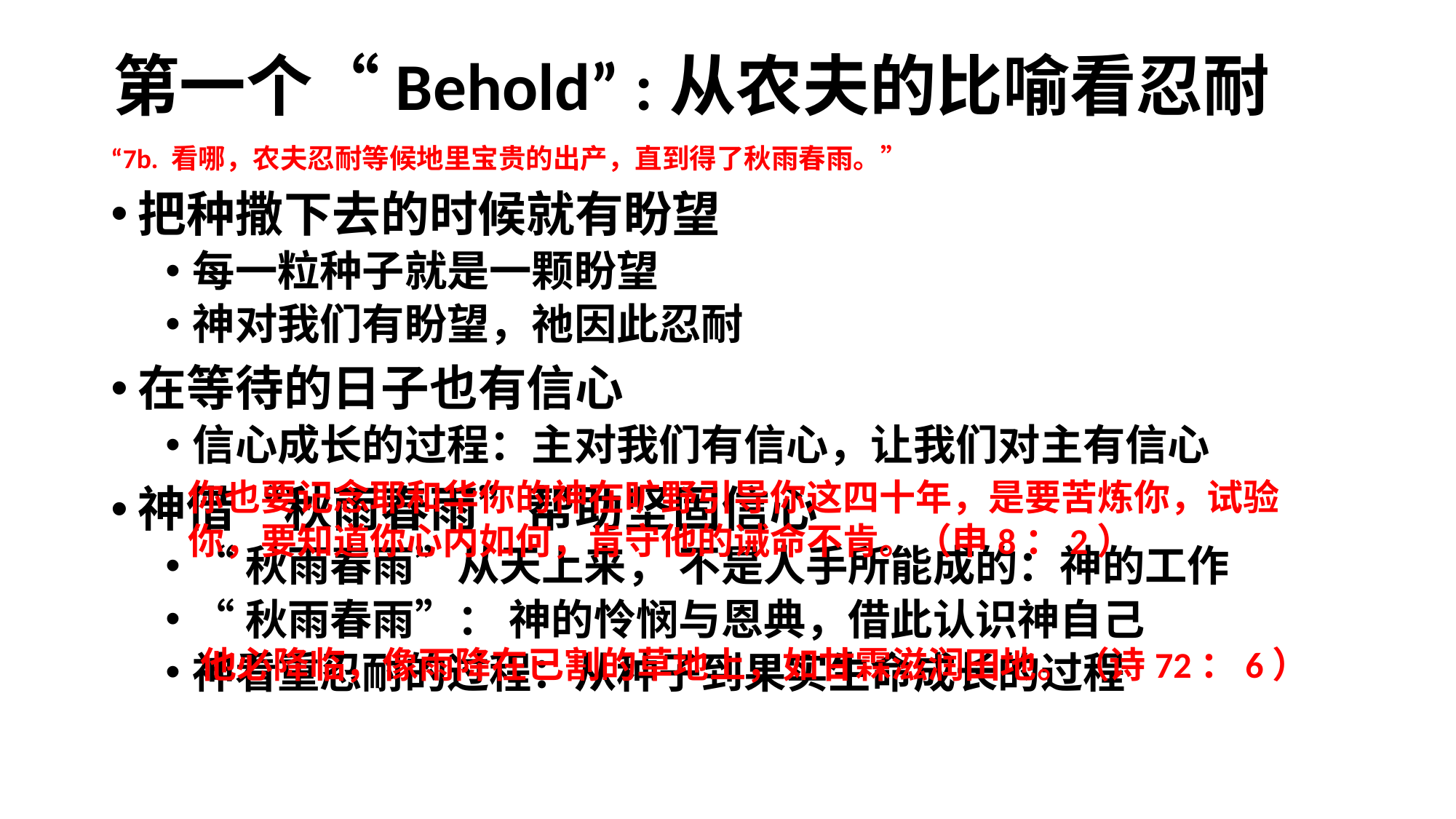

# 第一个“Behold” :从农夫的比喻看忍耐
“7b. 看哪，农夫忍耐等候地里宝贵的出产，直到得了秋雨春雨。”
把种撒下去的时候就有盼望
每一粒种子就是一颗盼望
神对我们有盼望，祂因此忍耐
在等待的日子也有信心
信心成长的过程：主对我们有信心，让我们对主有信心
神借“秋雨春雨”帮助坚固信心
“秋雨春雨”从天上来， 不是人手所能成的：神的工作
“秋雨春雨”： 神的怜悯与恩典，借此认识神自己
神看重忍耐的过程：从种子到果实生命成长的过程
你也要记念耶和华你的神在旷野引导你这四十年，是要苦炼你，试验你，要知道你心内如何，肯守他的诫命不肯。（申8：2）
他必降临，像雨降在已割的草地上，如甘霖滋润田地。（诗72：6）